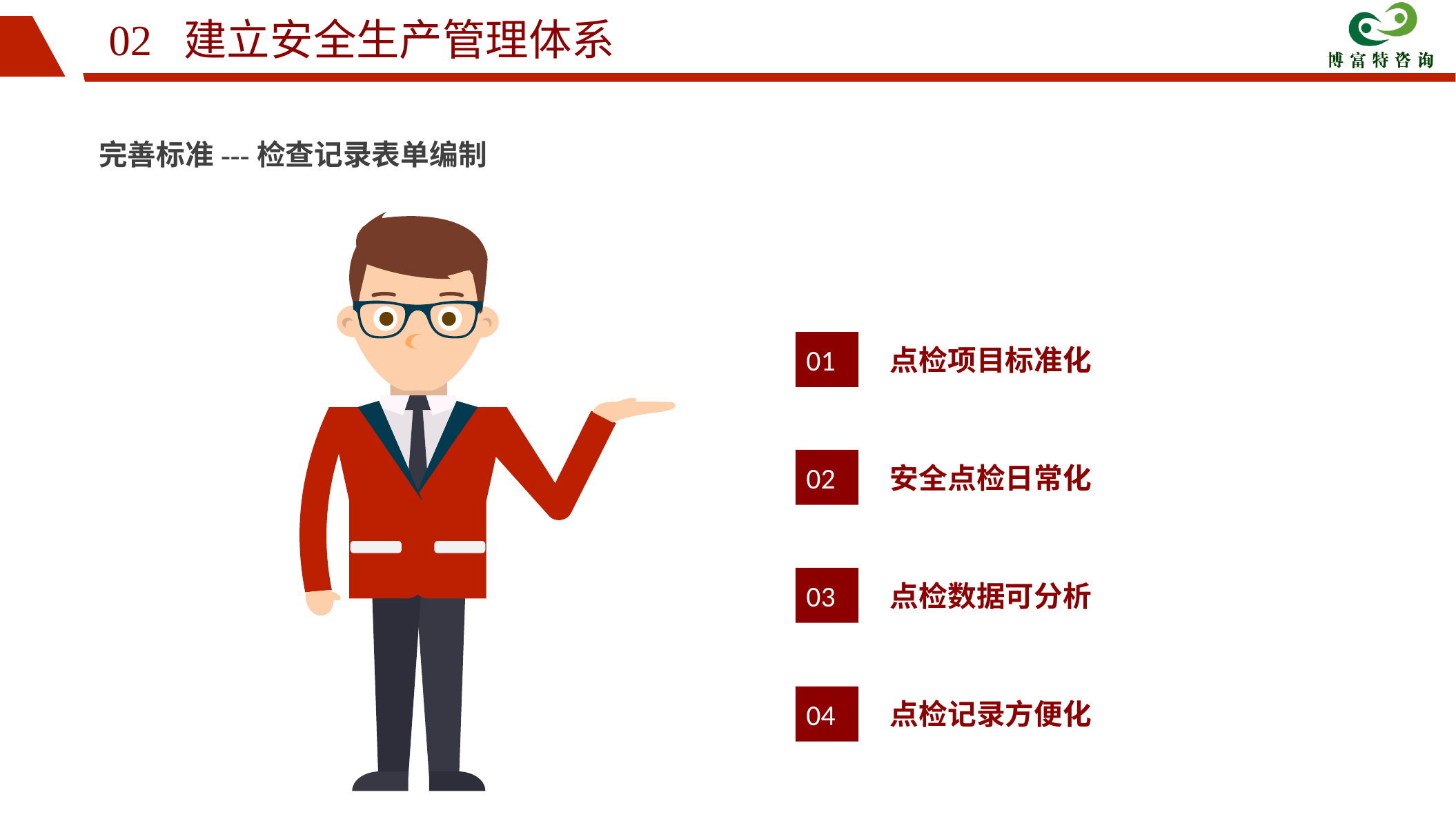

02  建立安全生产管理体系

完善标准---检查记录表单编制

01
点检项目标准化
02
安全点检日常化
03
点检数据可分析
点检记录方便化
04